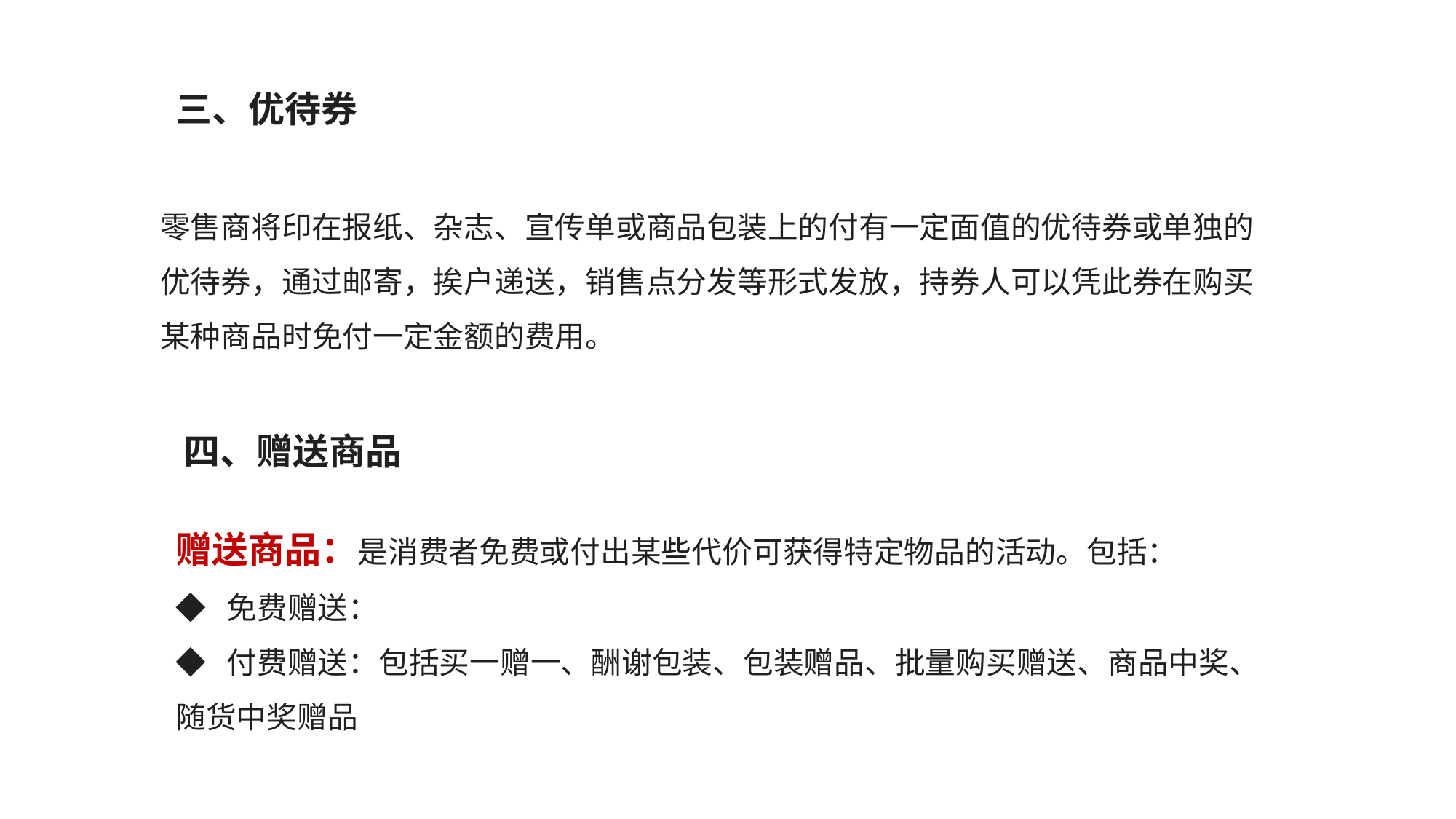

三、优待券
零售商将印在报纸、杂志、宣传单或商品包装上的付有一定面值的优待券或单独的优待券，通过邮寄，挨户递送，销售点分发等形式发放，持券人可以凭此券在购买某种商品时免付一定金额的费用。
四、赠送商品
赠送商品：是消费者免费或付出某些代价可获得特定物品的活动。包括：
◆  免费赠送：
◆  付费赠送：包括买一赠一、酬谢包装、包装赠品、批量购买赠送、商品中奖、随货中奖赠品